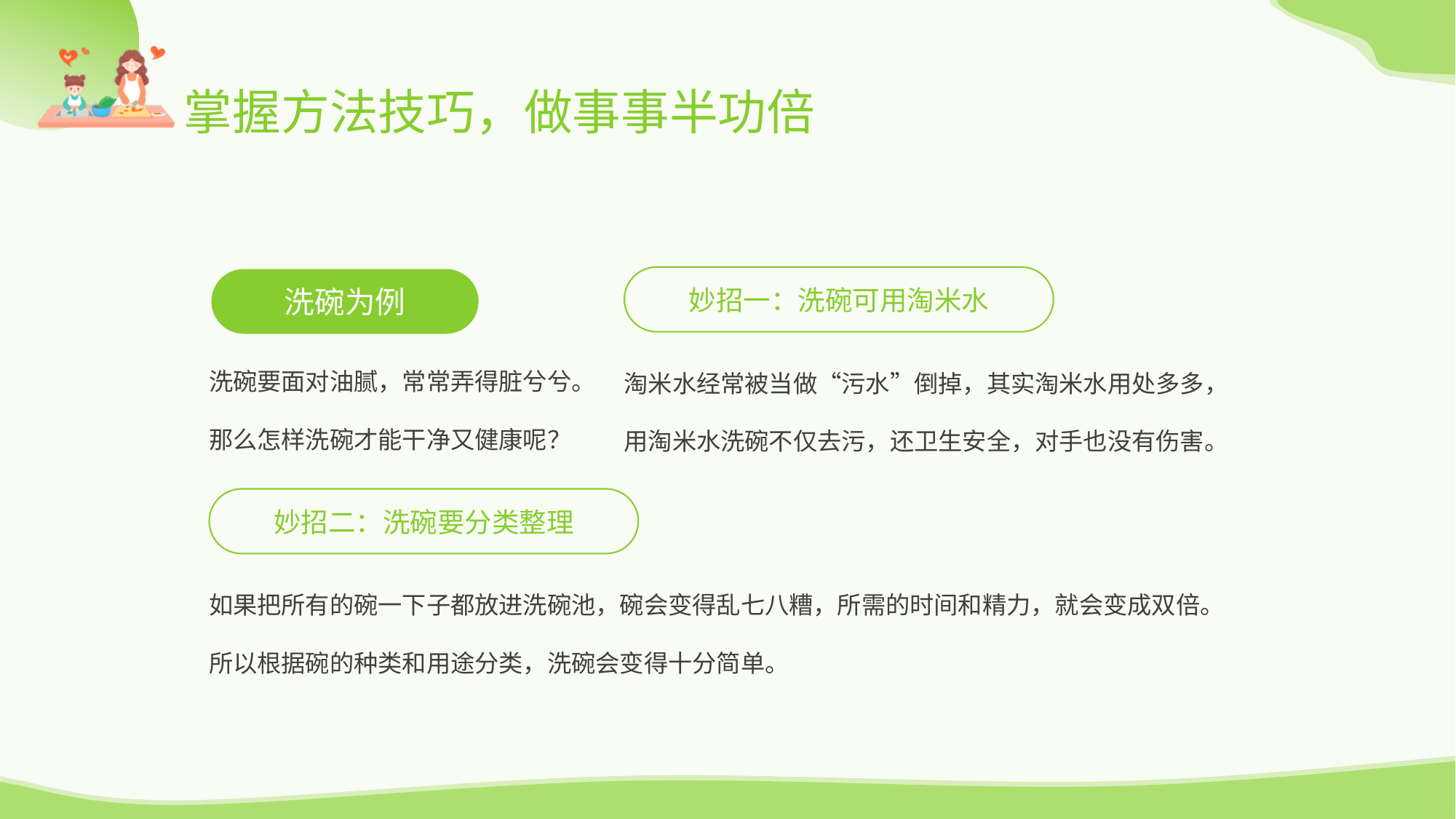

妙招一：洗碗可用淘米水
洗碗为例
洗碗要面对油腻，常常弄得脏兮兮。
那么怎样洗碗才能干净又健康呢？
淘米水经常被当做“污水”倒掉，其实淘米水用处多多，用淘米水洗碗不仅去污，还卫生安全，对手也没有伤害。
妙招二：洗碗要分类整理
如果把所有的碗一下子都放进洗碗池，碗会变得乱七八糟，所需的时间和精力，就会变成双倍。
所以根据碗的种类和用途分类，洗碗会变得十分简单。